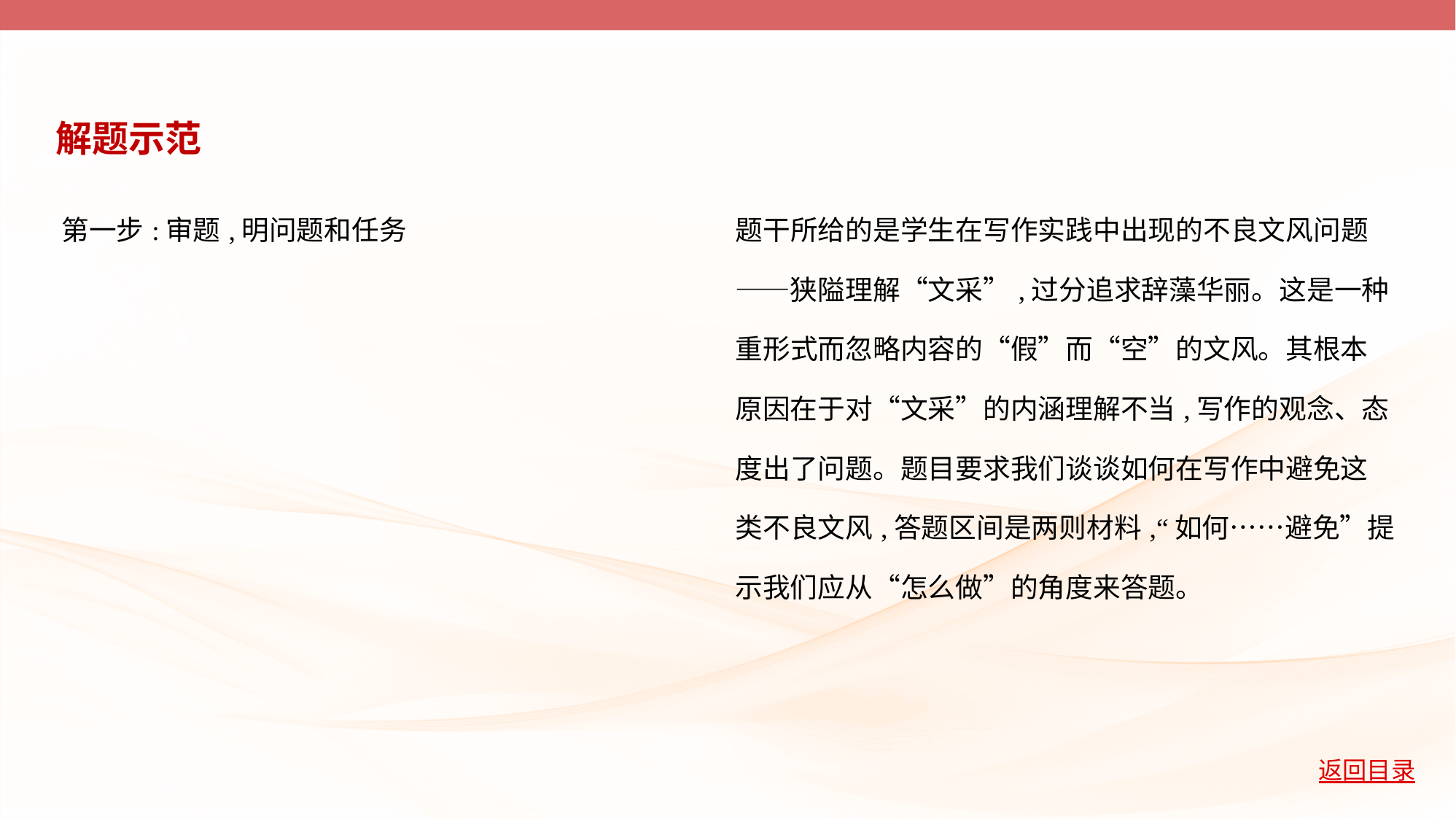

解题示范
| 第一步:审题,明问题和任务 | 题干所给的是学生在写作实践中出现的不良文风问题 ——狭隘理解“文采”,过分追求辞藻华丽。这是一种 重形式而忽略内容的“假”而“空”的文风。其根本 原因在于对“文采”的内涵理解不当,写作的观念、态 度出了问题。题目要求我们谈谈如何在写作中避免这 类不良文风,答题区间是两则材料,“如何……避免”提 示我们应从“怎么做”的角度来答题。 |
| --- | --- |